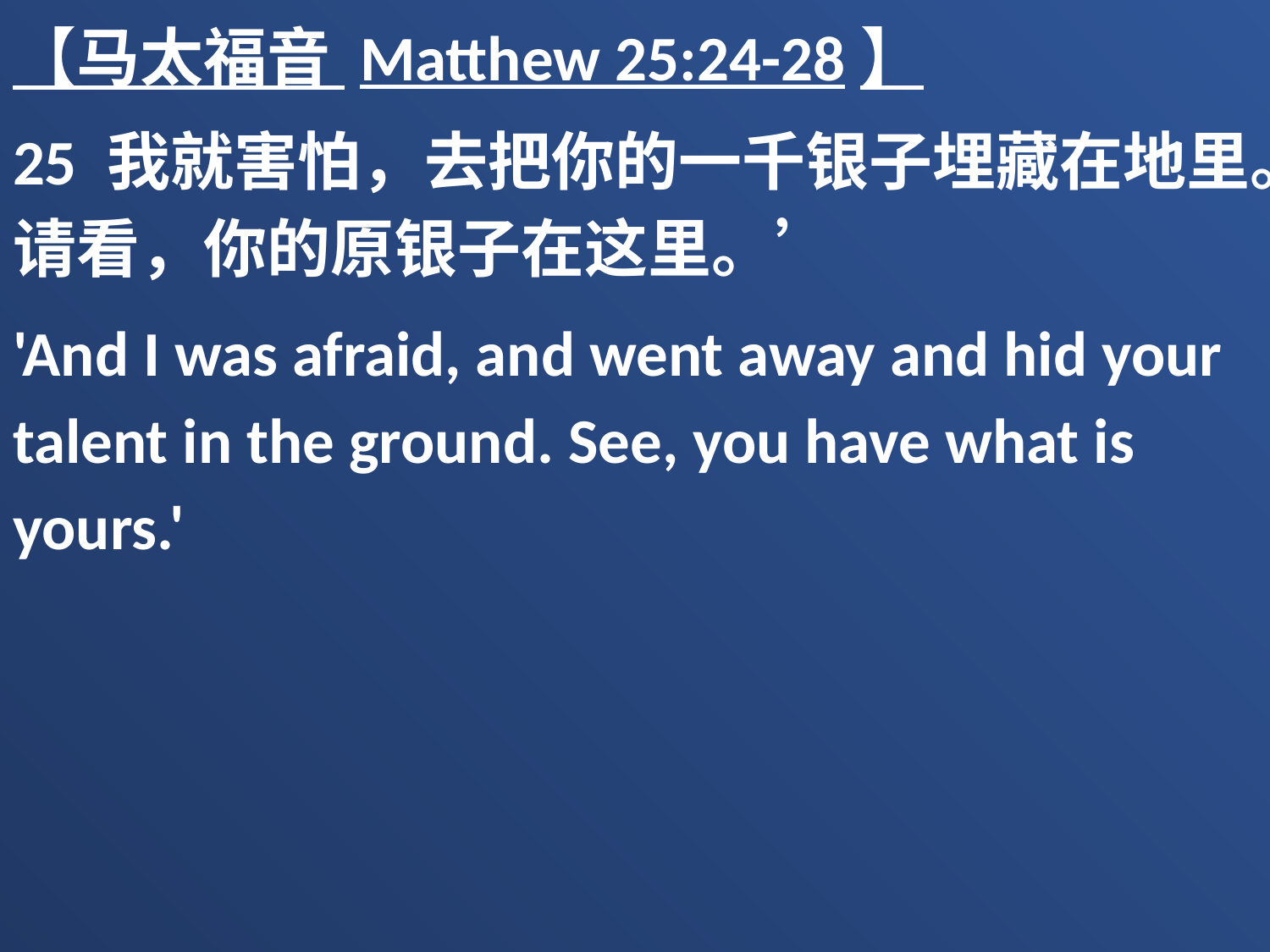

【马太福音 Matthew 25:24-28】
25 我就害怕，去把你的一千银子埋藏在地里。请看，你的原银子在这里。’
'And I was afraid, and went away and hid your talent in the ground. See, you have what is yours.'